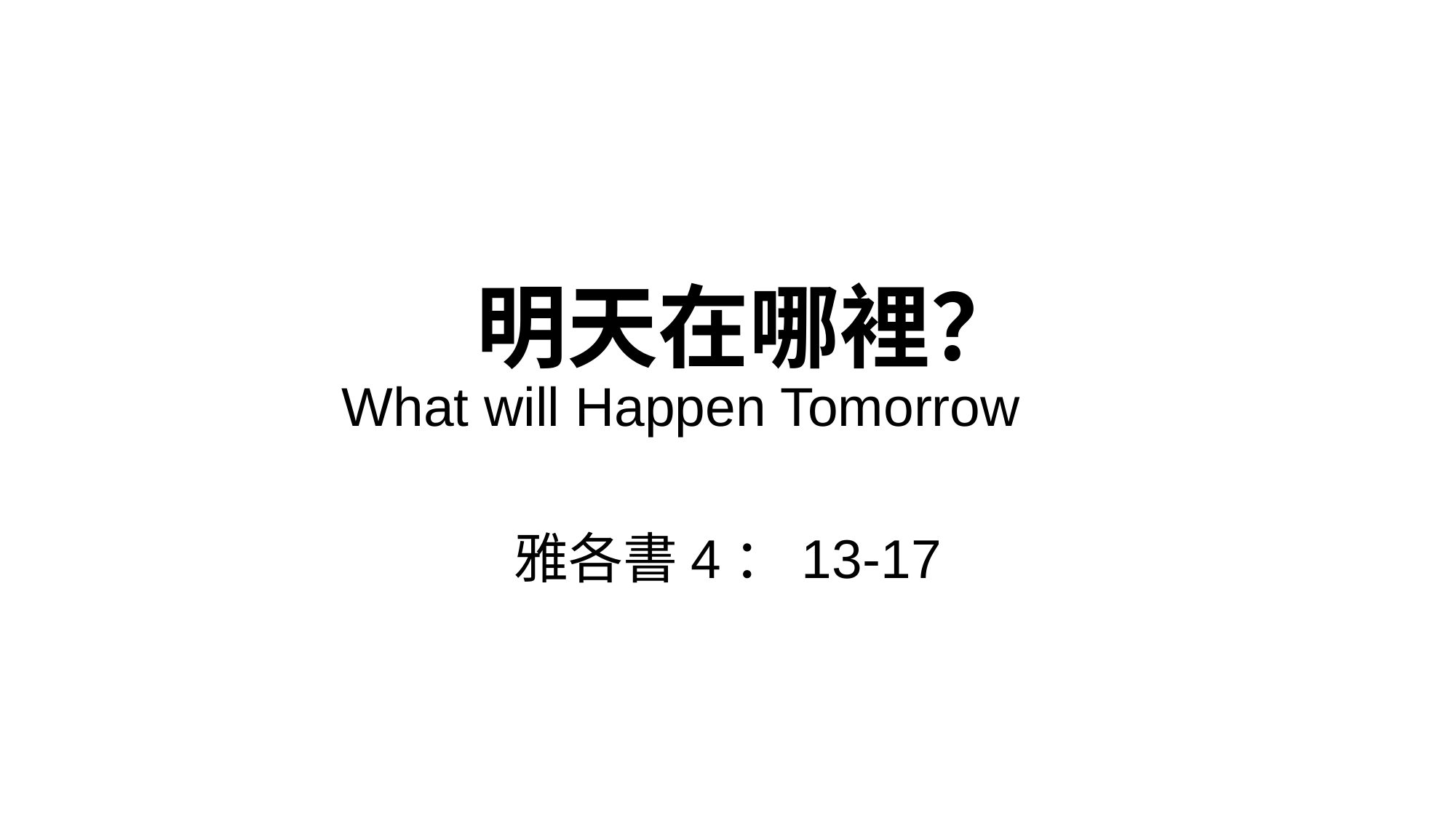

# 明天在哪裡？ What will Happen Tomorrow
雅各書4：13-17